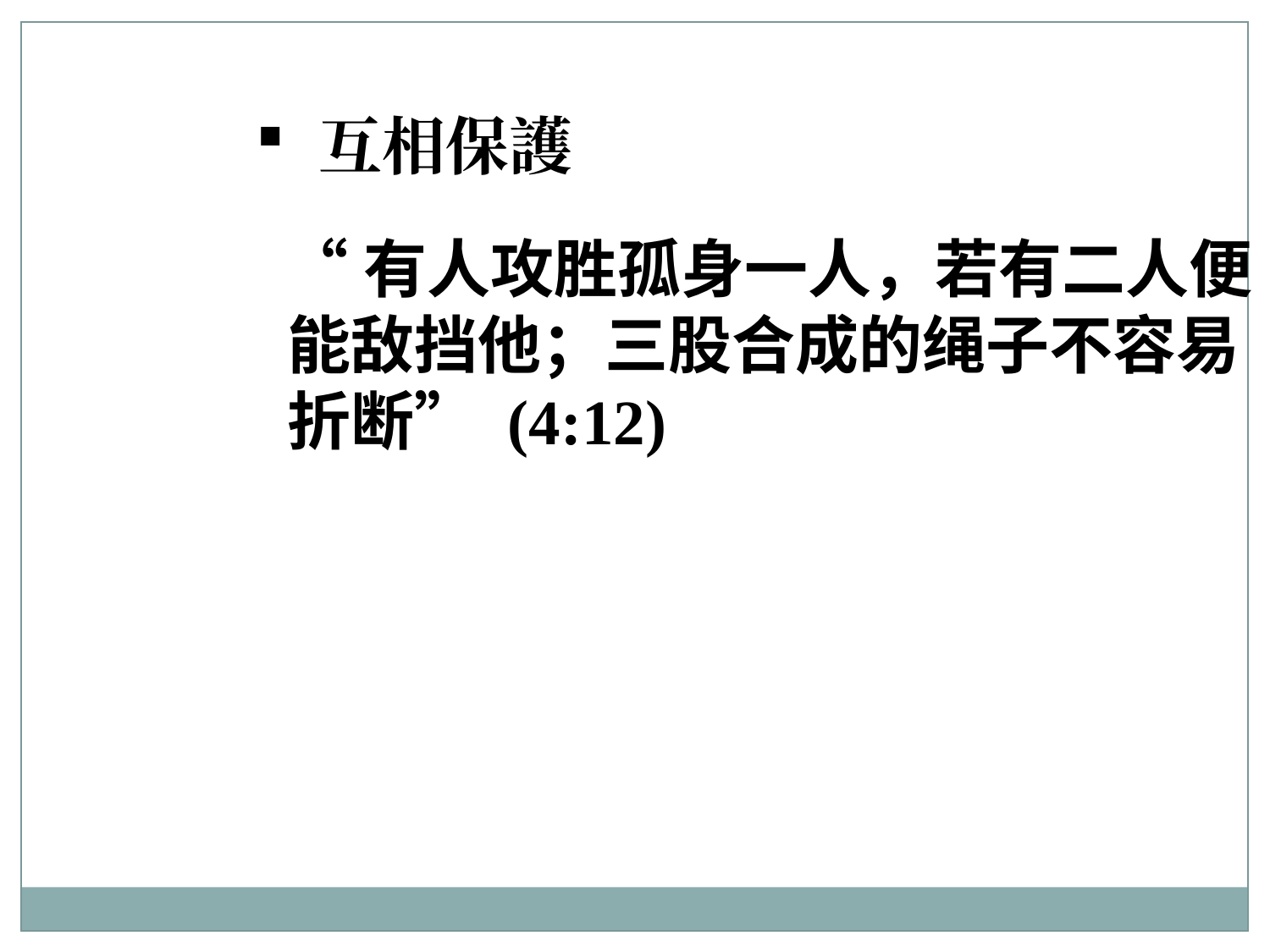

互相保護

  “有人攻胜孤身一人，若有二人便能敌挡他；三股合成的绳子不容易折断” (4:12)